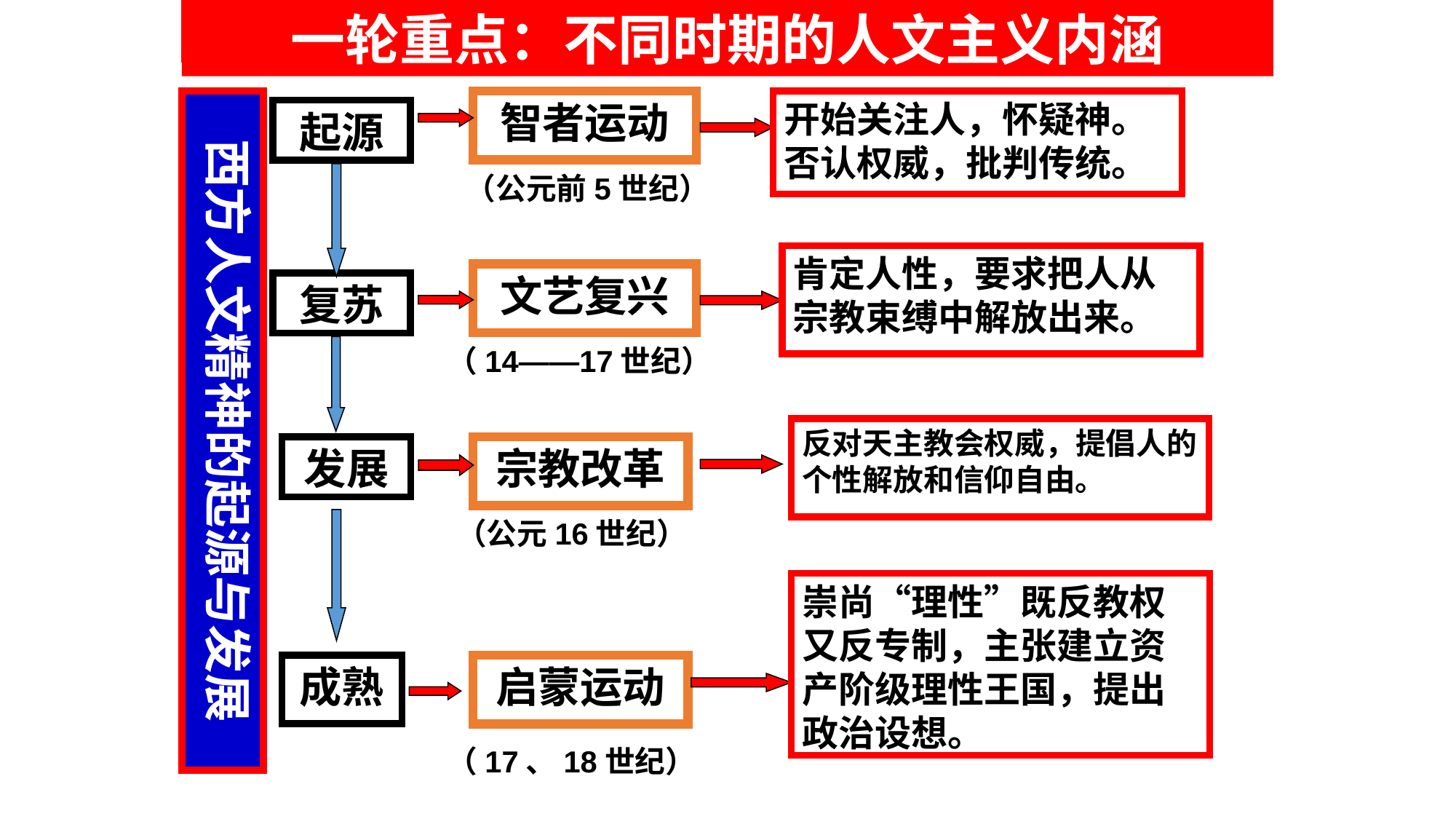

一轮重点：不同时期的人文主义内涵
[知识结构]
西方人文精神的起源与发展
智者运动
开始关注人，怀疑神。否认权威，批判传统。
起源

（公元前5世纪）
肯定人性，要求把人从宗教束缚中解放出来。
文艺复兴

复苏

（14——17世纪）
反对天主教会权威，提倡人的个性解放和信仰自由。
发展
宗教改革

（公元16世纪）
崇尚“理性”既反教权又反专制，主张建立资产阶级理性王国，提出政治设想。
成熟
启蒙运动

（17、18世纪）